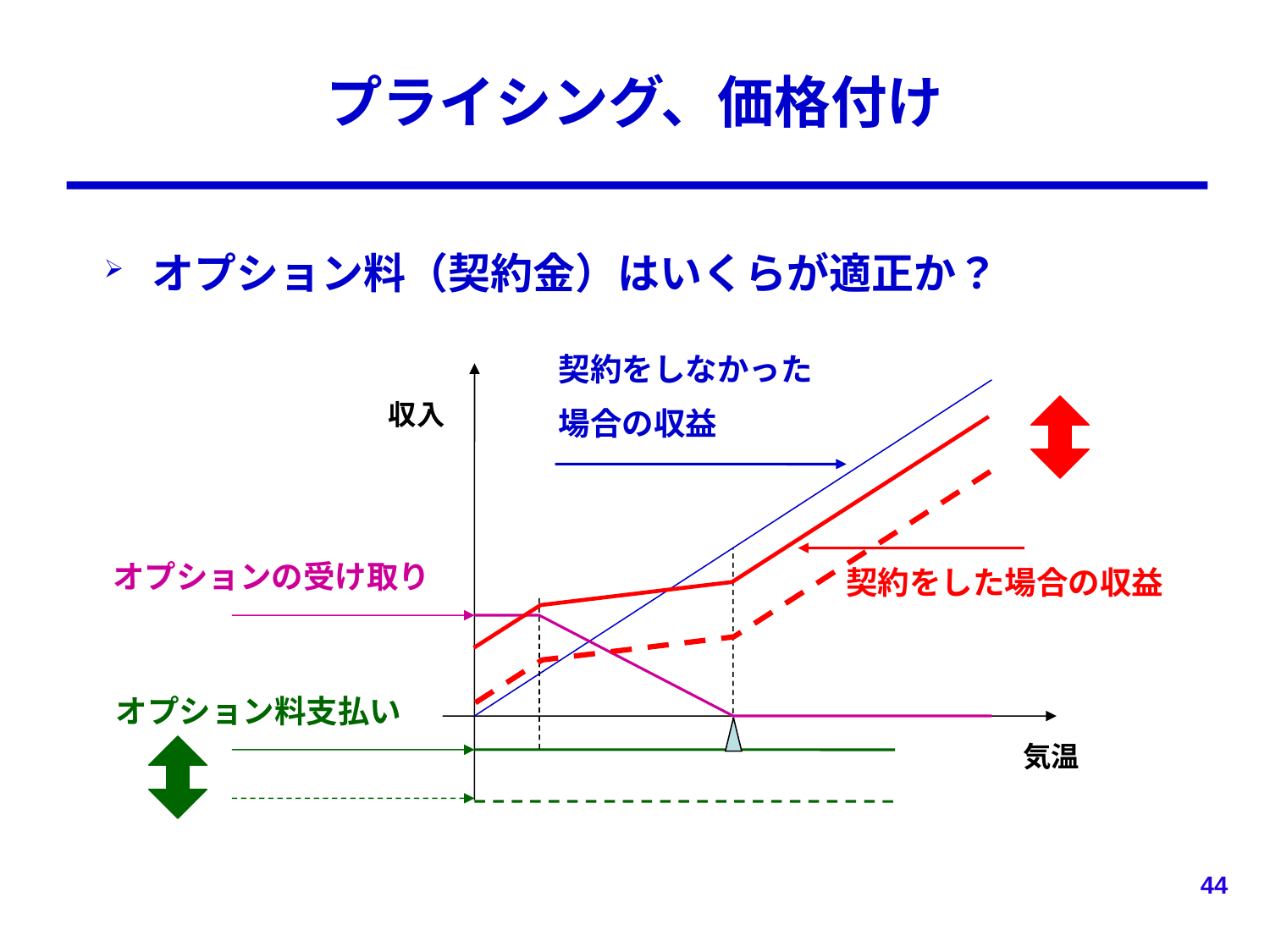

# プライシング、価格付け
オプション料（契約金）はいくらが適正か？
契約をしなかった
場合の収益

収入

オプションの受け取り
契約をした場合の収益

オプション料支払い

気温

44